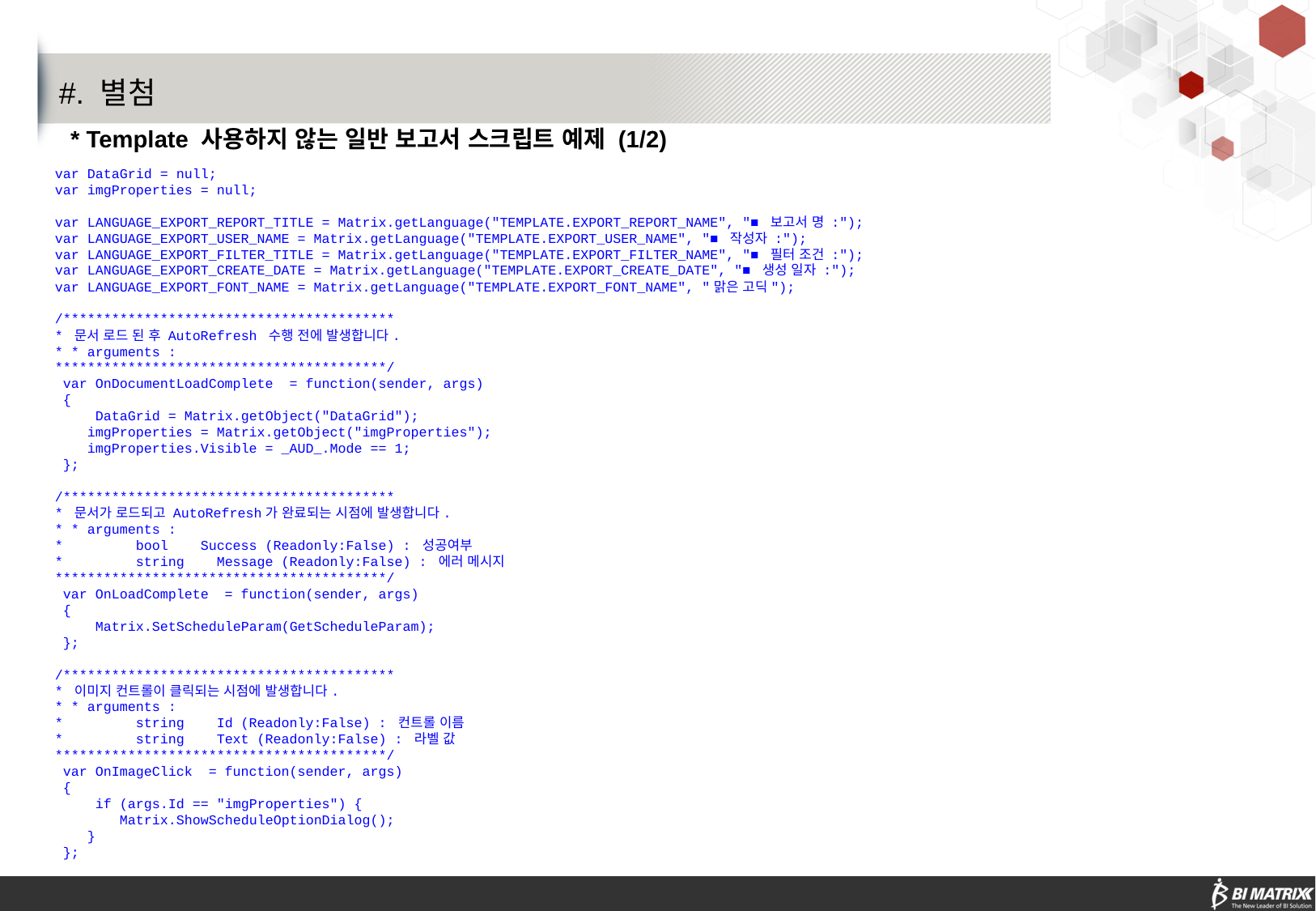

#. 별첨
* Template 사용하지 않는 일반 보고서 스크립트 예제 (1/2)
var DataGrid = null;
var imgProperties = null;

var LANGUAGE_EXPORT_REPORT_TITLE = Matrix.getLanguage("TEMPLATE.EXPORT_REPORT_NAME", "■ 보고서 명 :");
var LANGUAGE_EXPORT_USER_NAME = Matrix.getLanguage("TEMPLATE.EXPORT_USER_NAME", "■ 작성자 :");
var LANGUAGE_EXPORT_FILTER_TITLE = Matrix.getLanguage("TEMPLATE.EXPORT_FILTER_NAME", "■ 필터 조건 :");
var LANGUAGE_EXPORT_CREATE_DATE = Matrix.getLanguage("TEMPLATE.EXPORT_CREATE_DATE", "■ 생성 일자 :");
var LANGUAGE_EXPORT_FONT_NAME = Matrix.getLanguage("TEMPLATE.EXPORT_FONT_NAME", "맑은 고딕");

/*****************************************
* 문서 로드 된 후 AutoRefresh 수행 전에 발생합니다.
* * arguments :
*****************************************/
 var OnDocumentLoadComplete  = function(sender, args)
 {
     DataGrid = Matrix.getObject("DataGrid");
    imgProperties = Matrix.getObject("imgProperties");
    imgProperties.Visible = _AUD_.Mode == 1;
 };

/*****************************************
* 문서가 로드되고 AutoRefresh가 완료되는 시점에 발생합니다.
* * arguments :
*         bool    Success (Readonly:False) : 성공여부
*         string    Message (Readonly:False) : 에러 메시지
*****************************************/
 var OnLoadComplete  = function(sender, args)
 {
     Matrix.SetScheduleParam(GetScheduleParam);
 };

/*****************************************
* 이미지 컨트롤이 클릭되는 시점에 발생합니다.
* * arguments :
*         string    Id (Readonly:False) : 컨트롤 이름
*         string    Text (Readonly:False) : 라벨 값
*****************************************/
 var OnImageClick  = function(sender, args)
 {
     if (args.Id == "imgProperties") {
        Matrix.ShowScheduleOptionDialog();
    }
 };